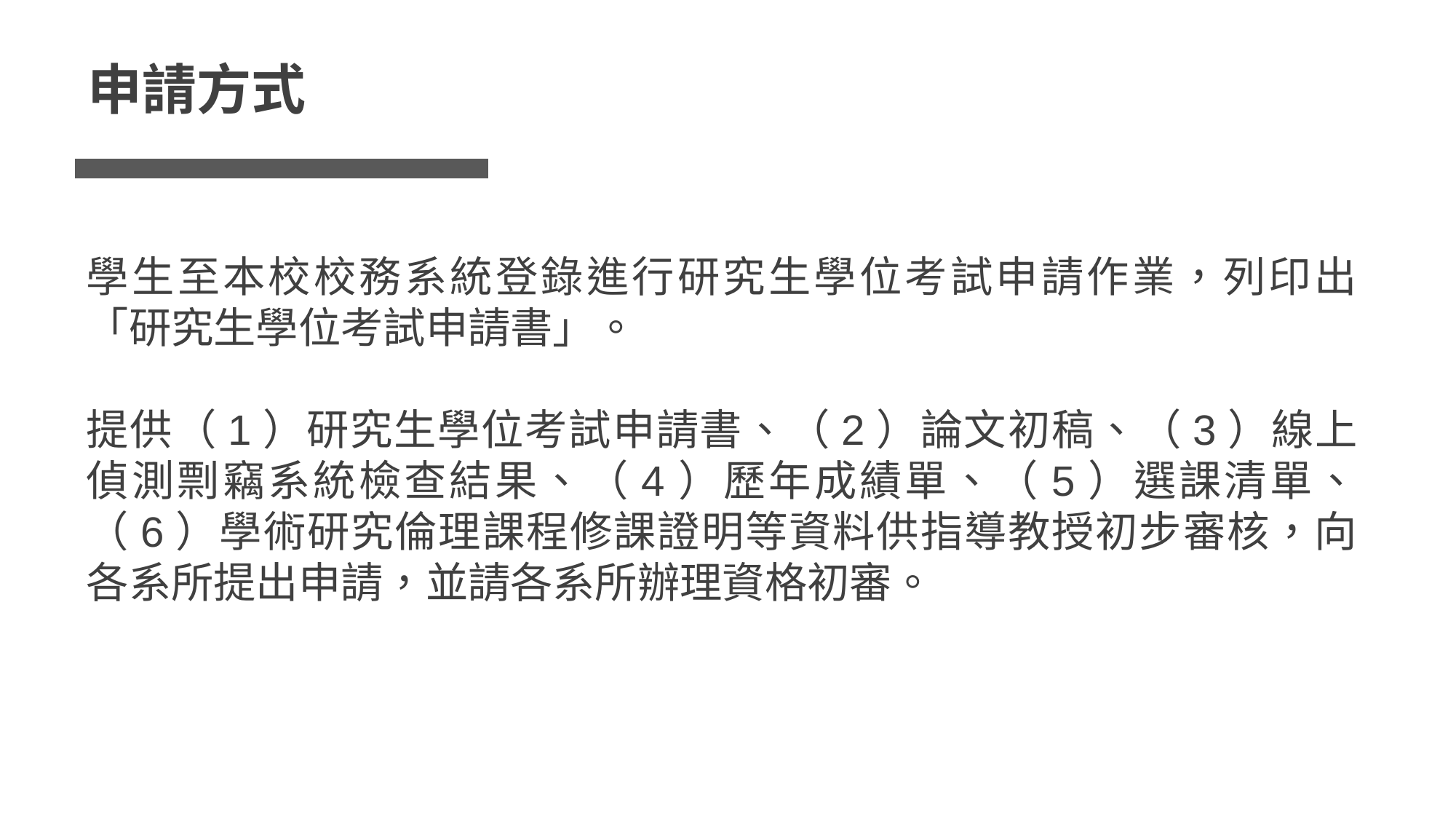

申請方式

學生至本校校務系統登錄進行研究生學位考試申請作業，列印出「研究生學位考試申請書」。

提供（1）研究生學位考試申請書、（2）論文初稿、（3）線上偵測剽竊系統檢查結果、（4）歷年成績單、（5）選課清單、（6）學術研究倫理課程修課證明等資料供指導教授初步審核，向各系所提出申請，並請各系所辦理資格初審。